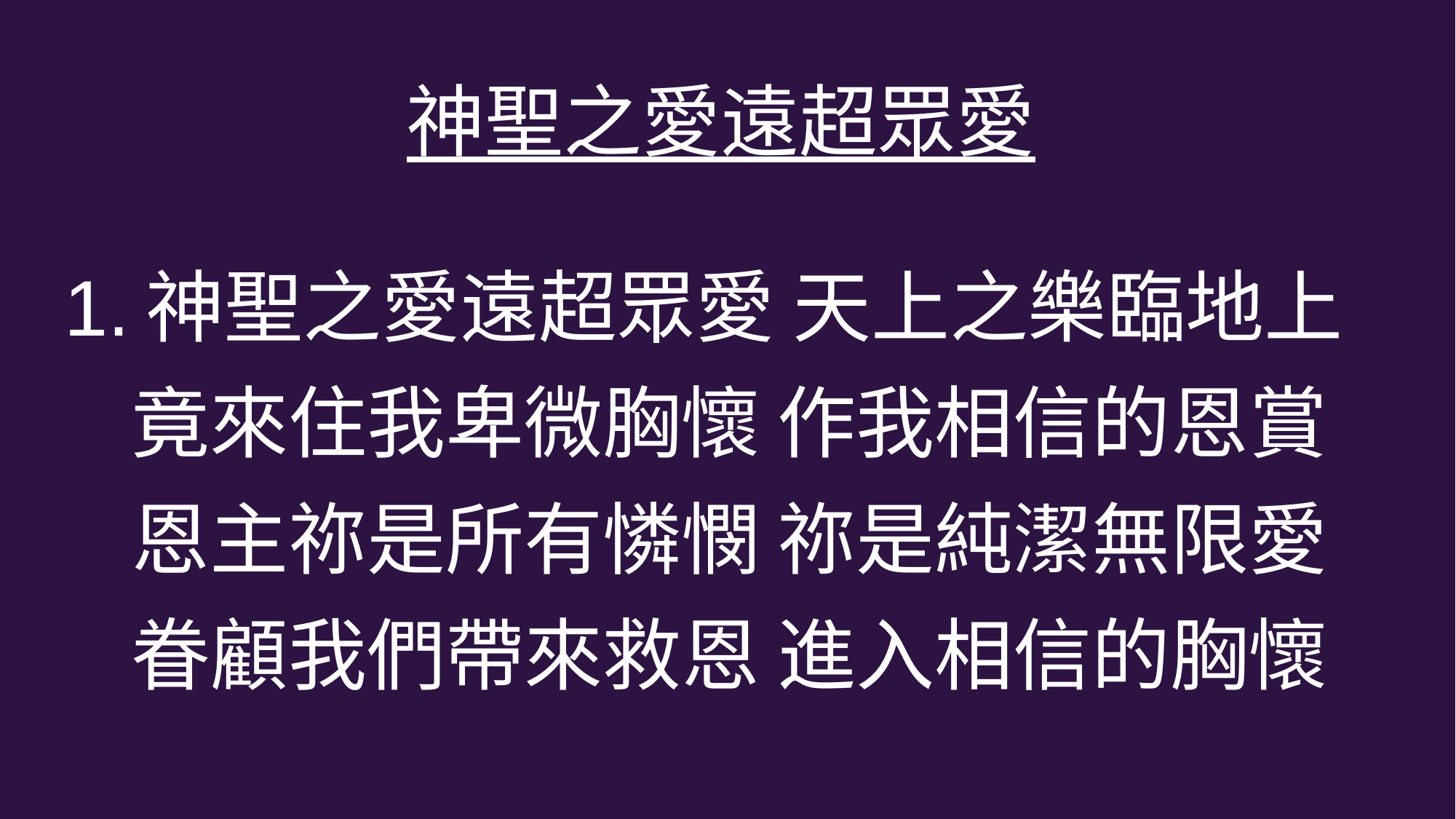

神聖之愛遠超眾愛

 1.神聖之愛遠超眾愛 天上之樂臨地上
   竟來住我卑微胸懷 作我相信的恩賞
   恩主祢是所有憐憫 祢是純潔無限愛
   眷顧我們帶來救恩 進入相信的胸懷